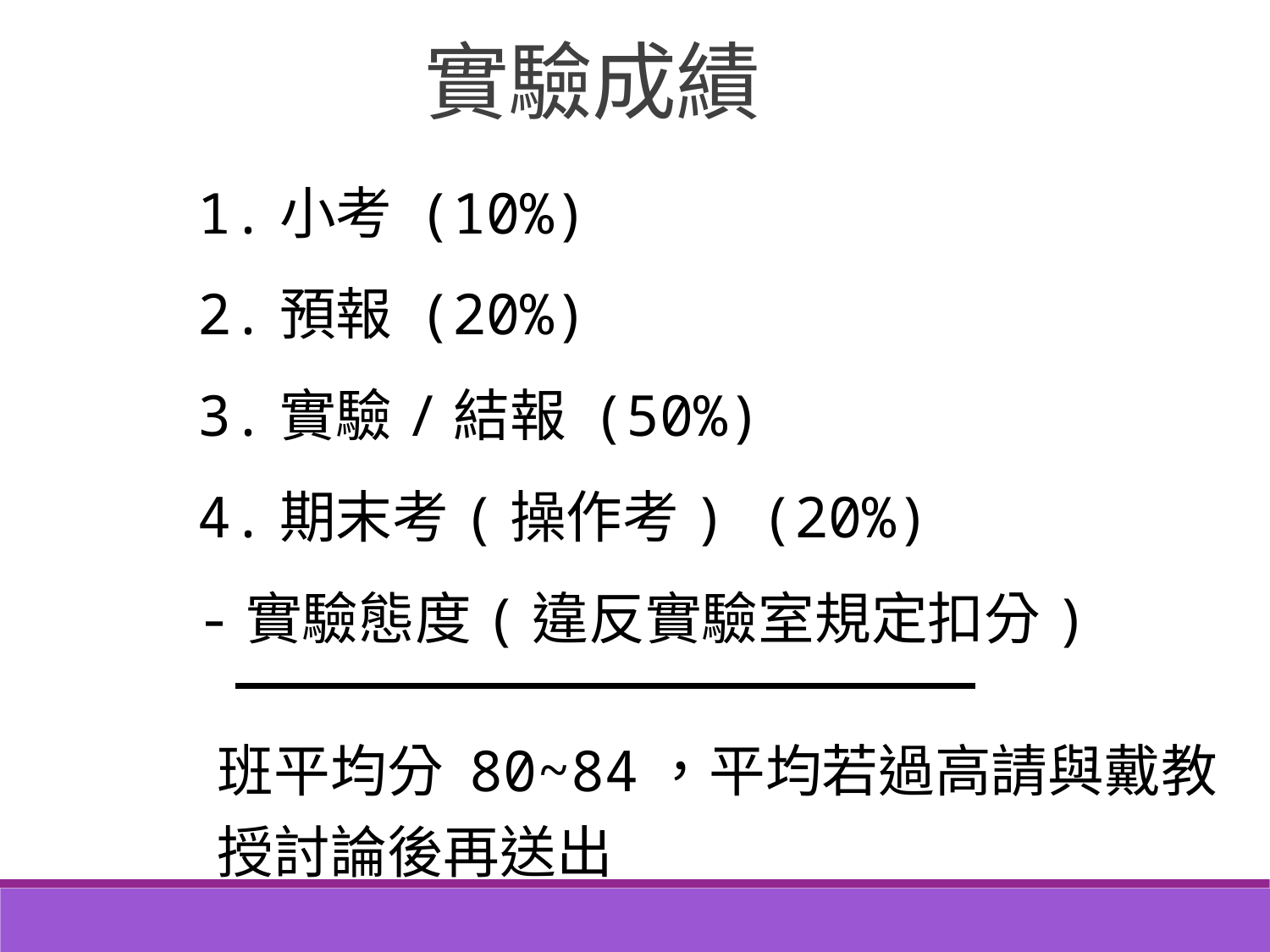

實驗成績
1.小考 (10%)
2.預報 (20%)
3.實驗/結報 (50%)
4.期末考(操作考) (20%)
-實驗態度(違反實驗室規定扣分)

班平均分 80~84，平均若過高請與戴教授討論後再送出